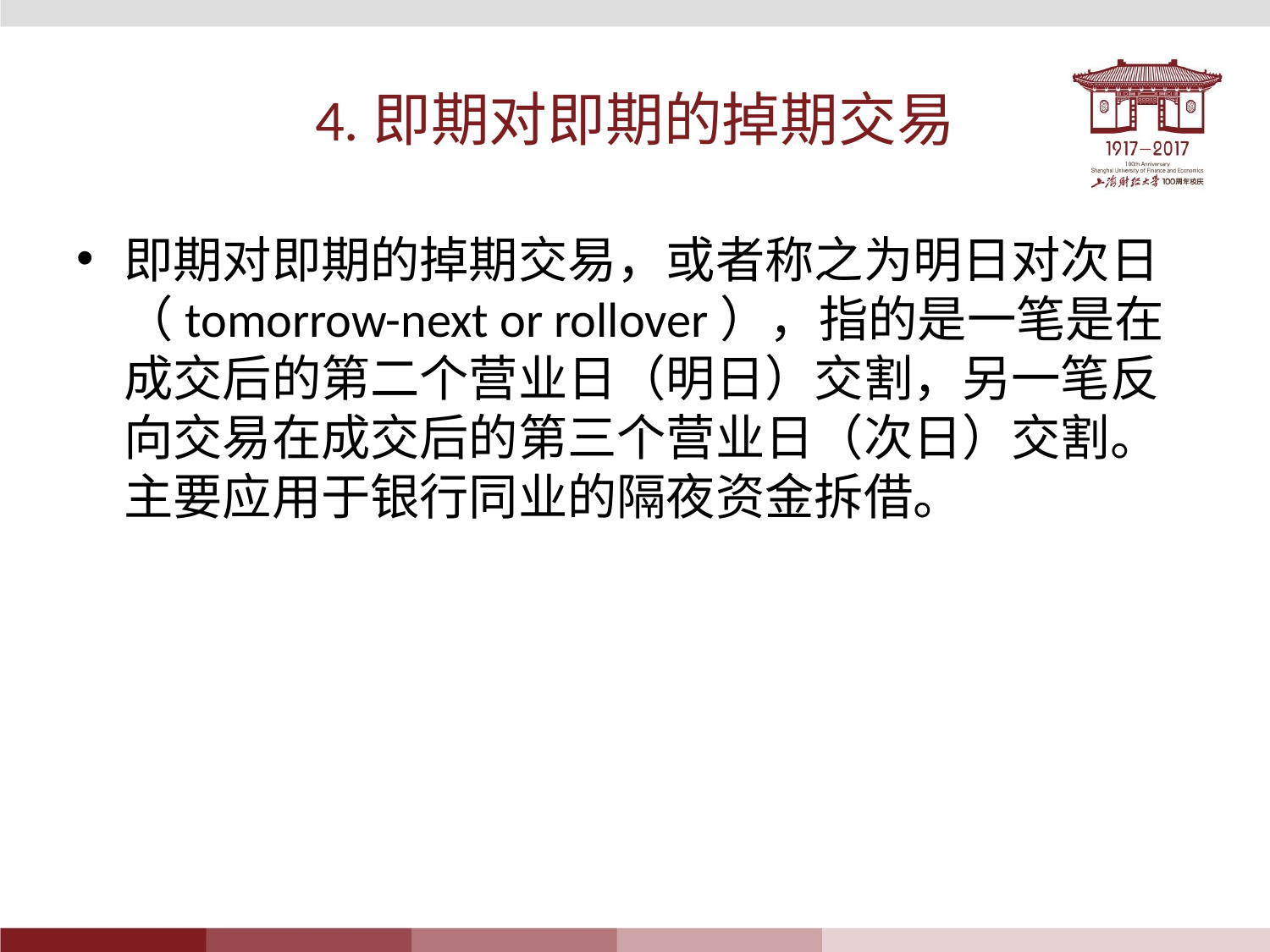

# 4.即期对即期的掉期交易
即期对即期的掉期交易，或者称之为明日对次日（tomorrow-next or rollover），指的是一笔是在成交后的第二个营业日（明日）交割，另一笔反向交易在成交后的第三个营业日（次日）交割。主要应用于银行同业的隔夜资金拆借。